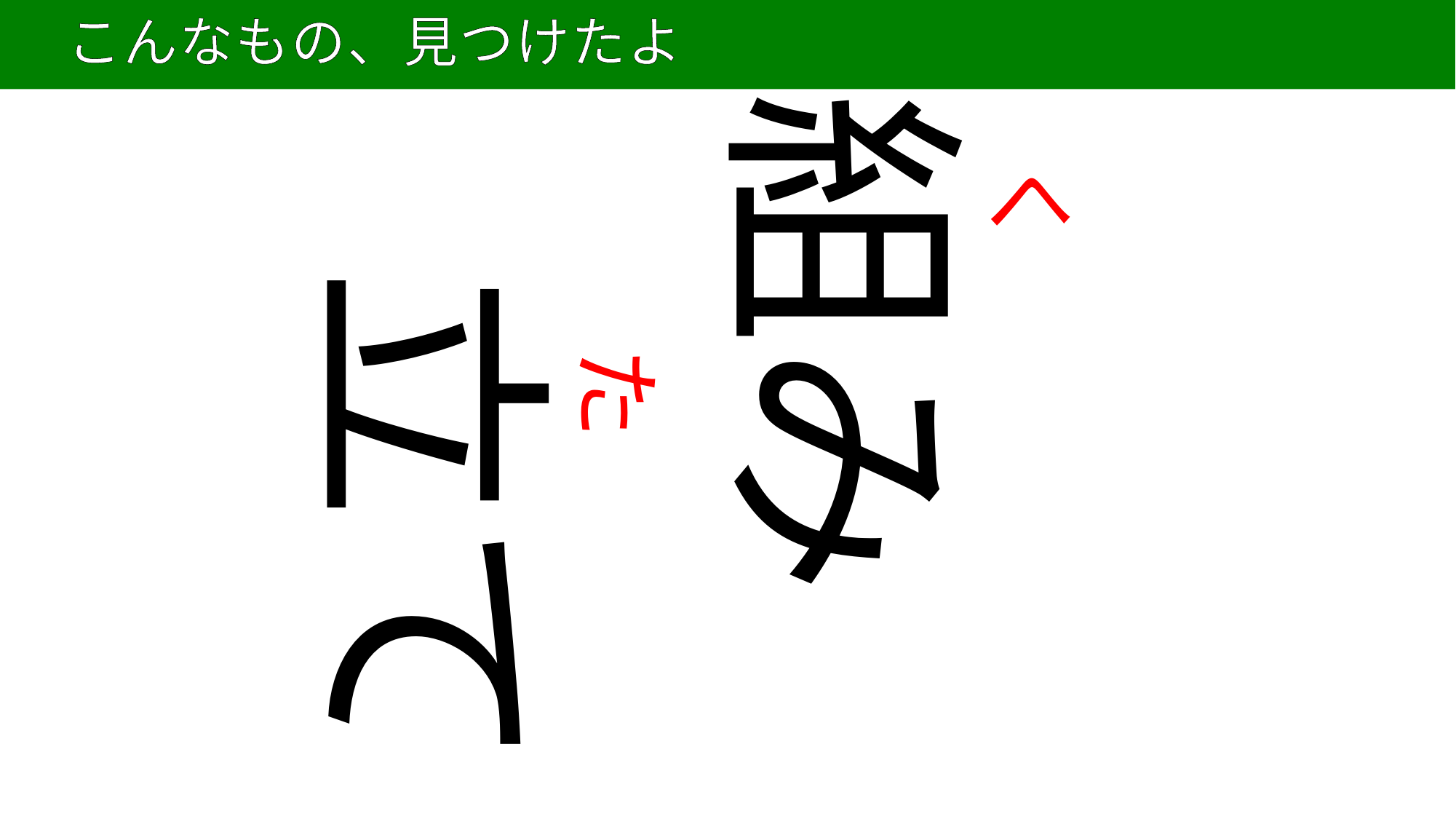

# こんなもの、見つけたよ
66
組み
く
立て
た